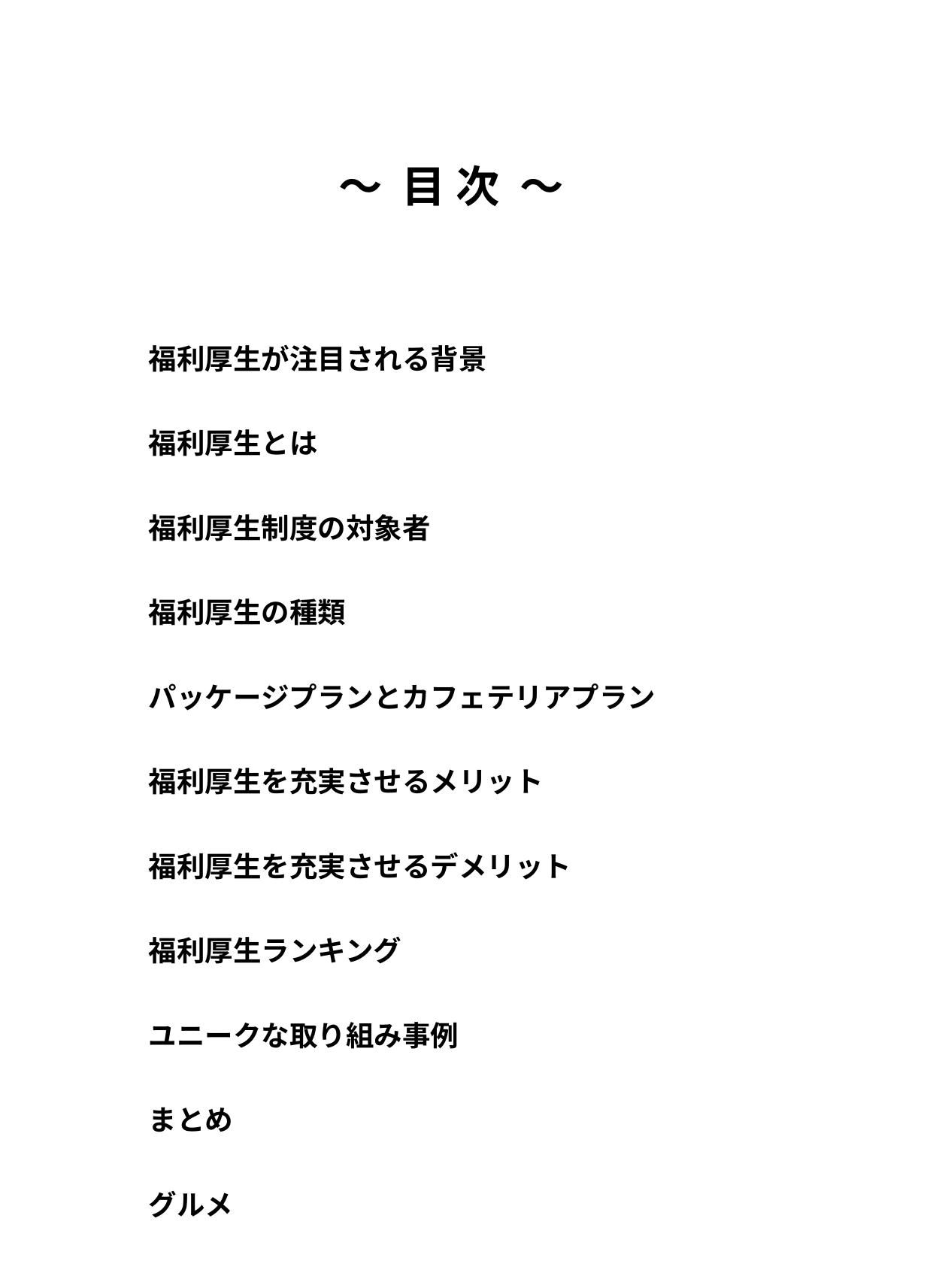

～  目 次  ～
福利厚生が注目される背景
福利厚生とは
福利厚生制度の対象者
福利厚生の種類
パッケージプランとカフェテリアプラン
福利厚生を充実させるメリット
福利厚生を充実させるデメリット
福利厚生ランキング
ユニークな取り組み事例
まとめ
グルメ